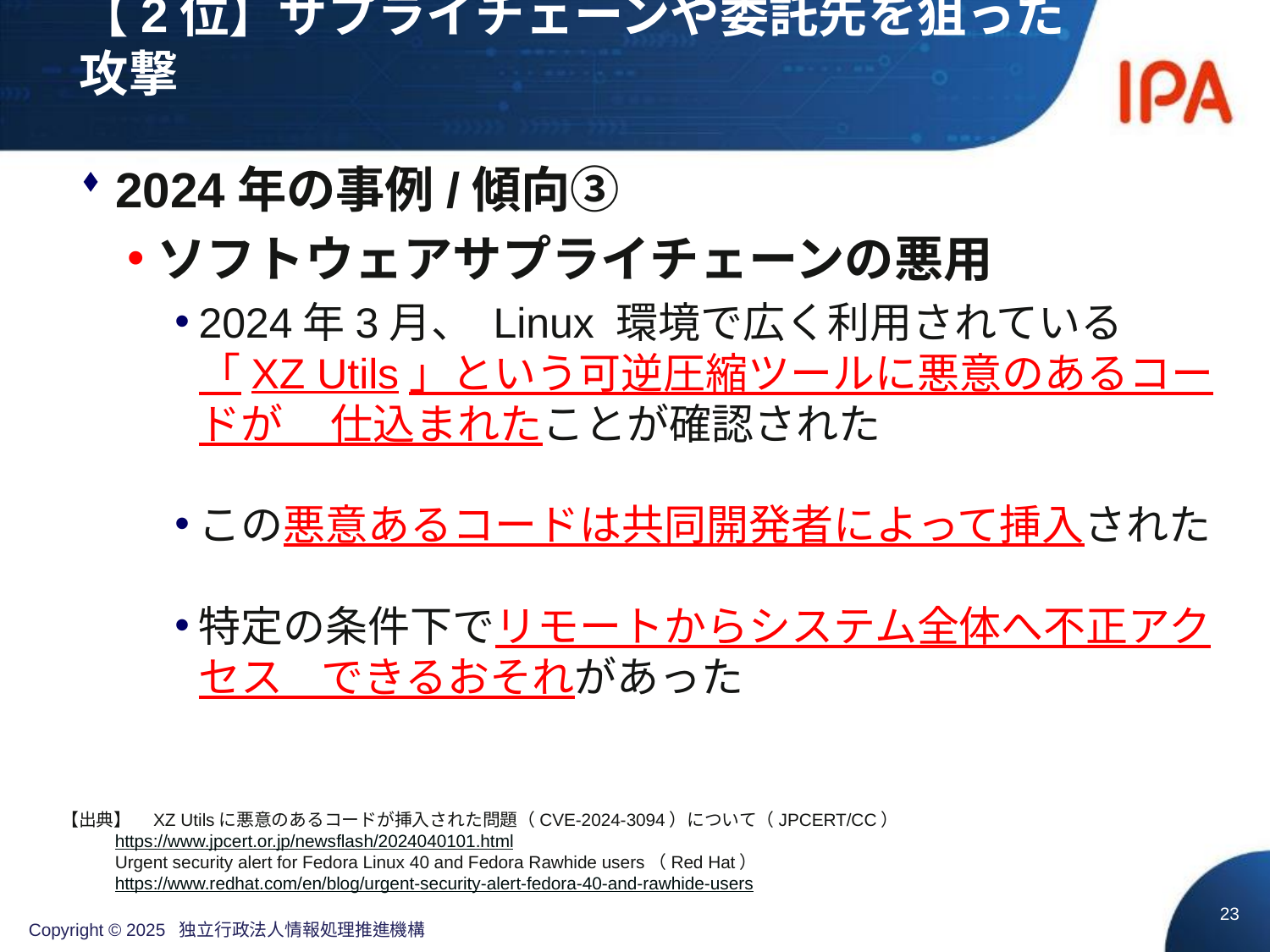

# 【2位】サプライチェーンや委託先を狙った攻撃
2024年の事例/傾向③
ソフトウェアサプライチェーンの悪用
2024年3月、 Linux 環境で広く利用されている         「XZ Utils」という可逆圧縮ツールに悪意のあるコードが     仕込まれたことが確認された

この悪意あるコードは共同開発者によって挿入された

特定の条件下でリモートからシステム全体へ不正アクセス    できるおそれがあった
【出典】　XZ Utilsに悪意のあるコードが挿入された問題（CVE-2024-3094）について（JPCERT/CC）
           https://www.jpcert.or.jp/newsflash/2024040101.html
           Urgent security alert for Fedora Linux 40 and Fedora Rawhide users（Red Hat）
           https://www.redhat.com/en/blog/urgent-security-alert-fedora-40-and-rawhide-users
23
Copyright © 2025  独立行政法人情報処理推進機構